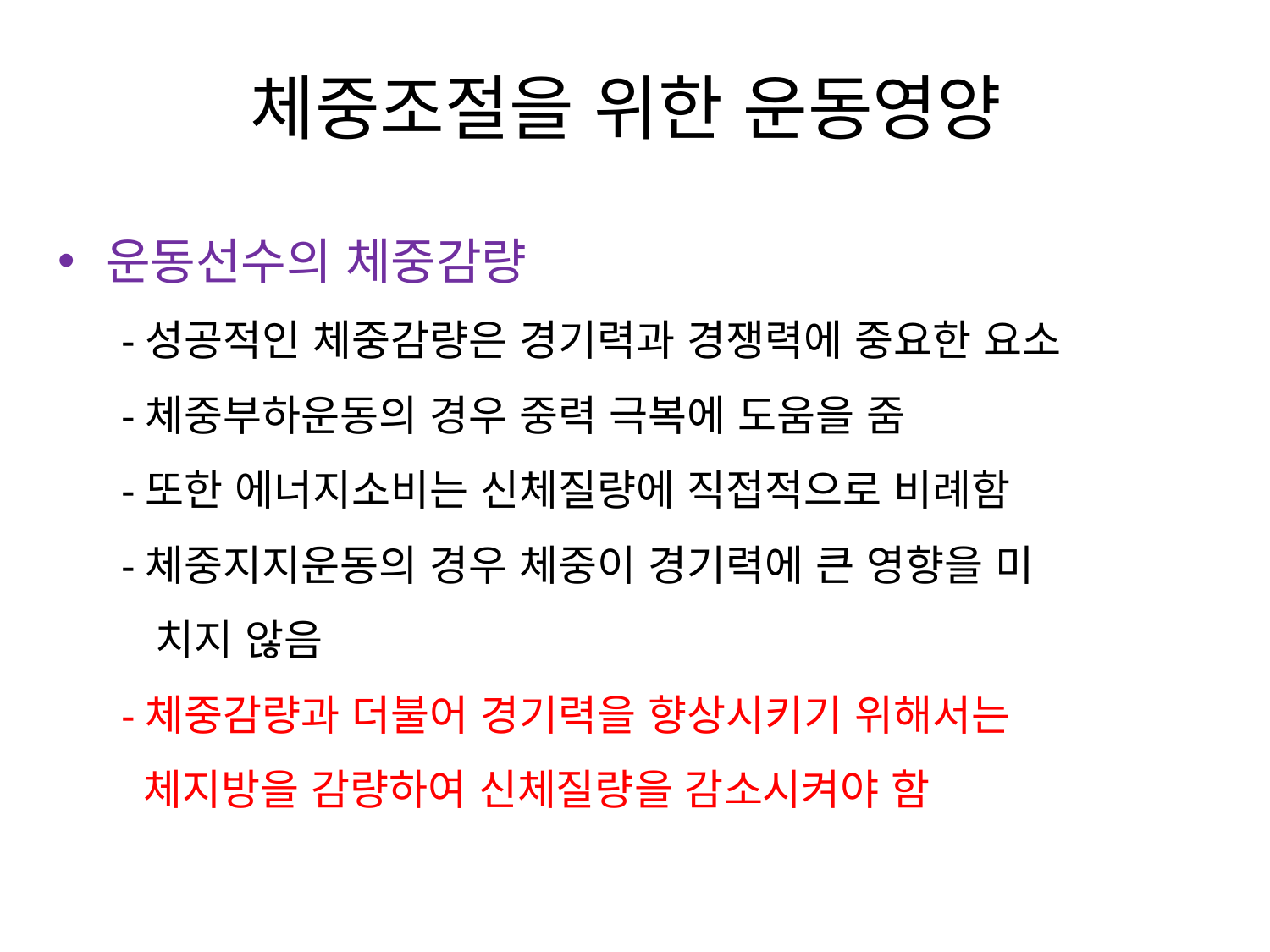

# 체중조절을 위한 운동영양
운동선수의 체중감량
-성공적인 체중감량은 경기력과 경쟁력에 중요한 요소
-체중부하운동의 경우 중력 극복에 도움을 줌
-또한 에너지소비는 신체질량에 직접적으로 비례함
-체중지지운동의 경우 체중이 경기력에 큰 영향을 미
  치지 않음
-체중감량과 더불어 경기력을 향상시키기 위해서는
 체지방을 감량하여 신체질량을 감소시켜야 함